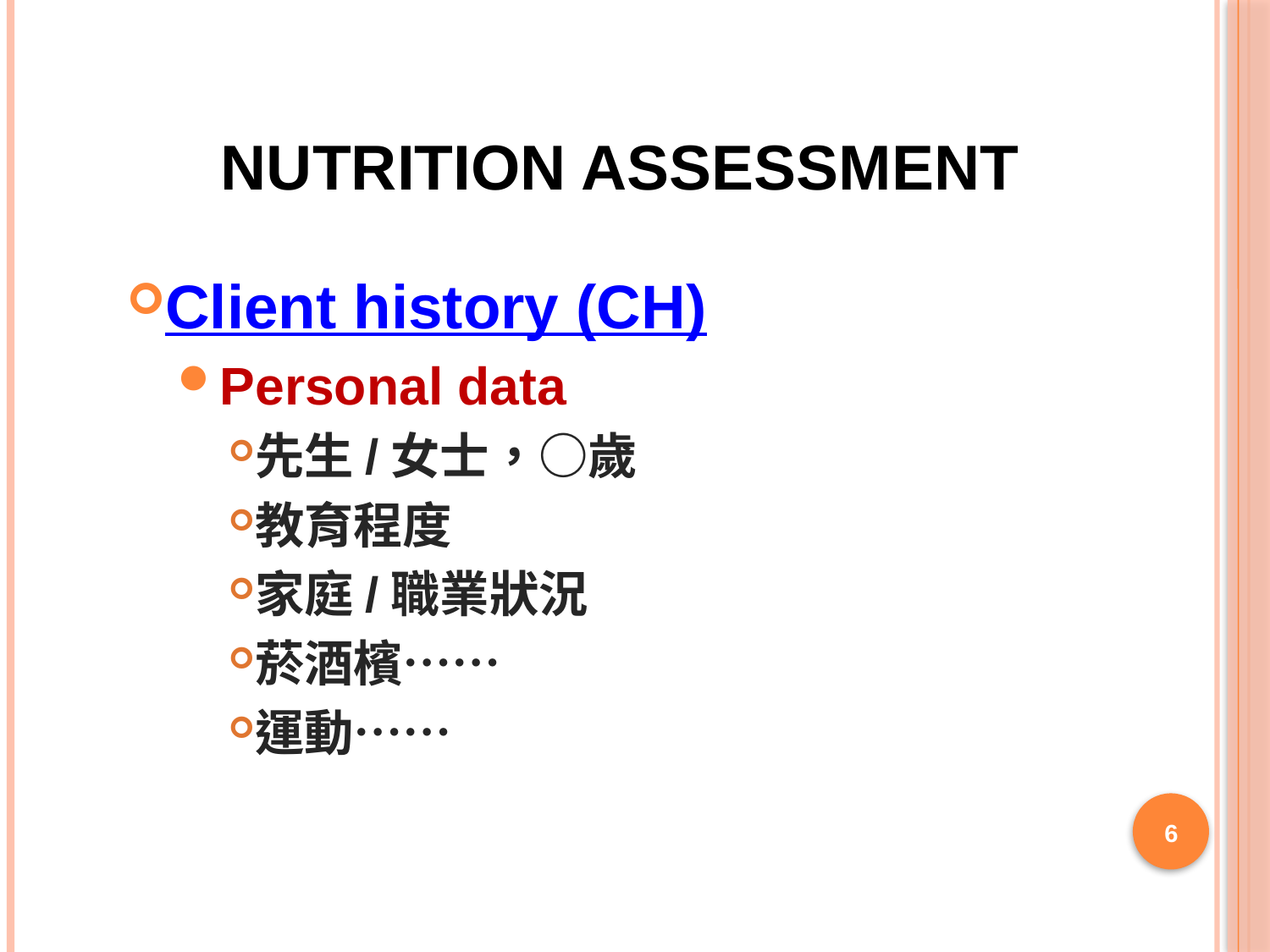

# Nutrition Assessment
Client history (CH)
Personal data
先生/女士，○歲
教育程度
家庭/職業狀況
菸酒檳……
運動……

6